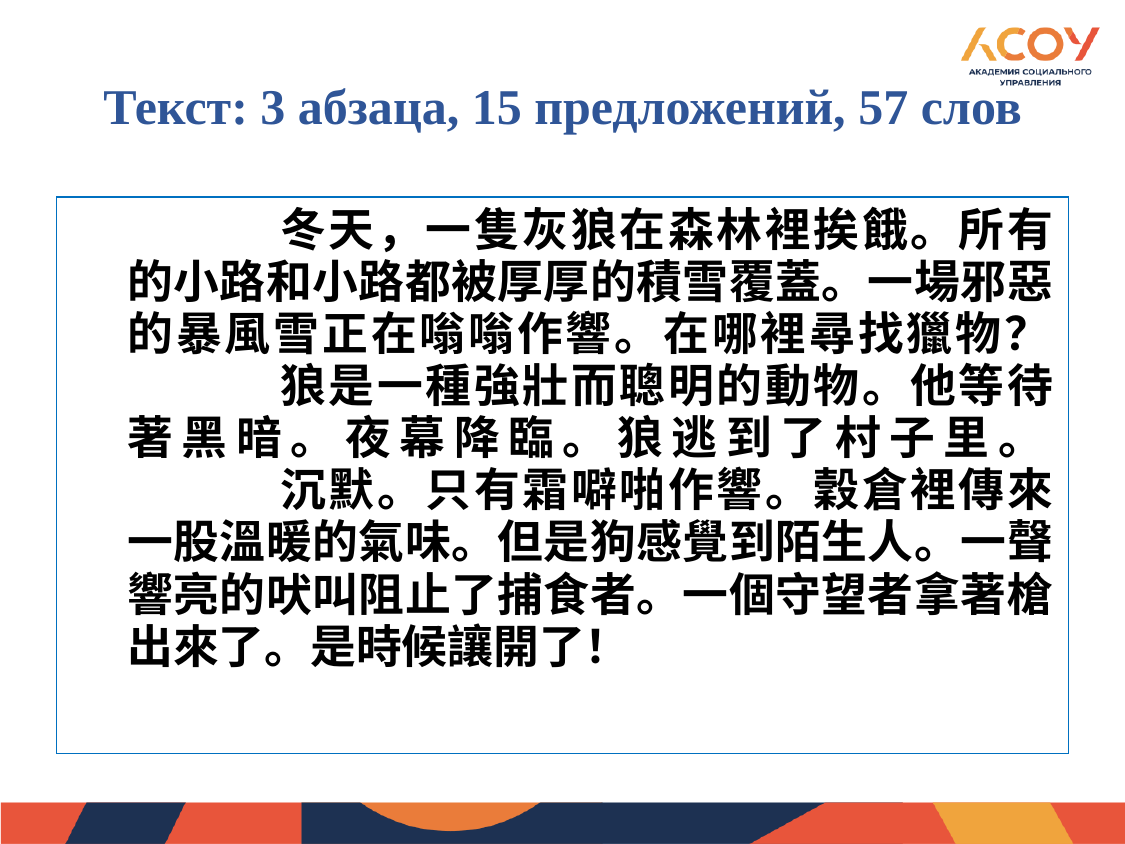

# Текст: 3 абзаца, 15 предложений, 57 слов
	冬天，一隻灰狼在森林裡挨餓。所有的小路和小路都被厚厚的積雪覆蓋。一場邪惡的暴風雪正在嗡嗡作響。在哪裡尋找獵物？
	狼是一種強壯而聰明的動物。他等待著黑暗。夜幕降臨。狼逃到了村子里。
	沉默。只有霜噼啪作響。穀倉裡傳來一股溫暖的氣味。但是狗感覺到陌生人。一聲響亮的吠叫阻止了捕食者。一個守望者拿著槍出來了。是時候讓開了！